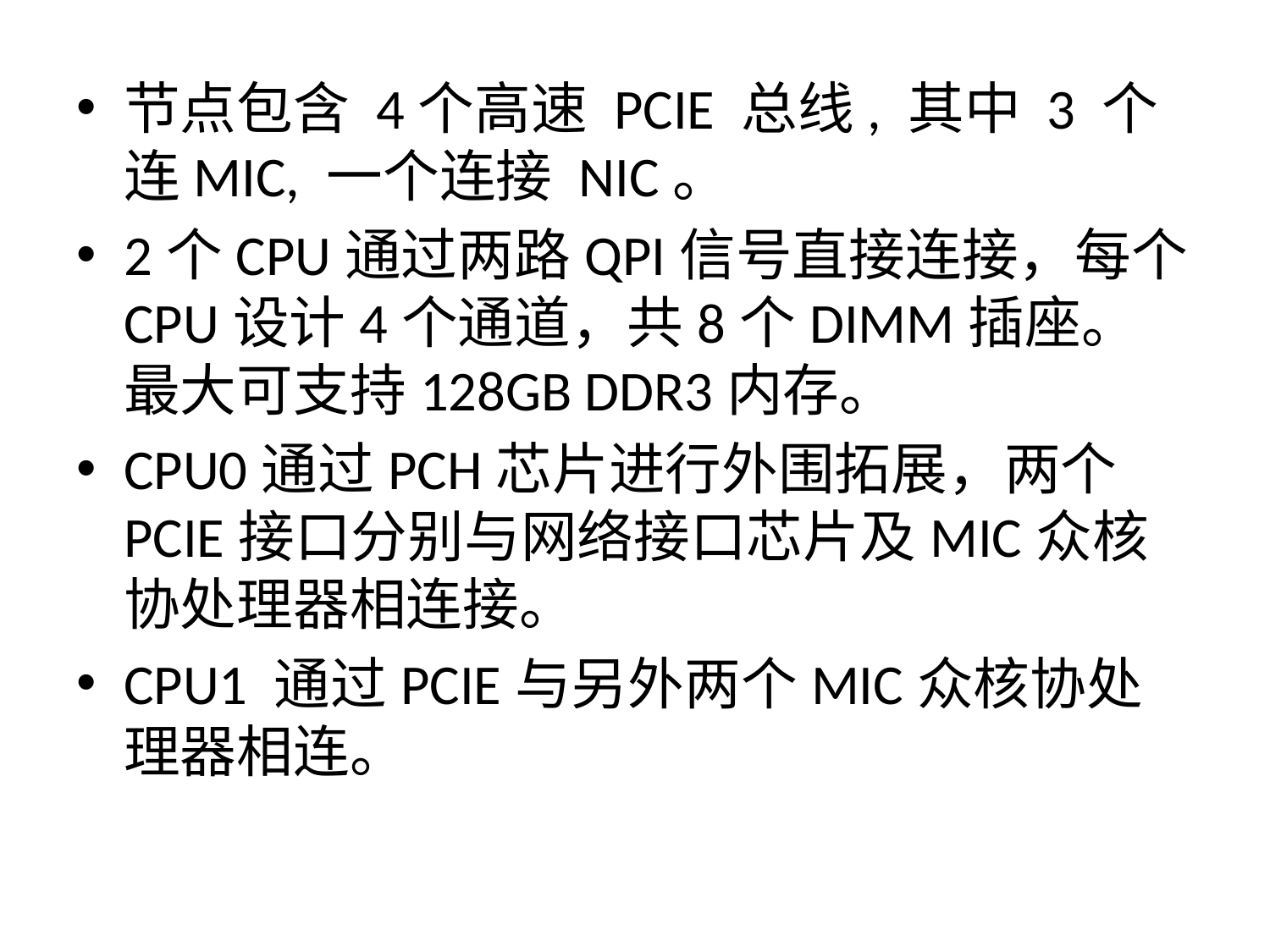

节点包含 4个高速 PCIE 总线, 其中 3 个连MIC, 一个连接 NIC。
2个CPU通过两路QPI信号直接连接，每个CPU设计4个通道，共8个DIMM插座。最大可支持128GB DDR3内存。
CPU0通过PCH芯片进行外围拓展，两个PCIE接口分别与网络接口芯片及MIC众核协处理器相连接。
CPU1 通过PCIE与另外两个MIC众核协处理器相连。